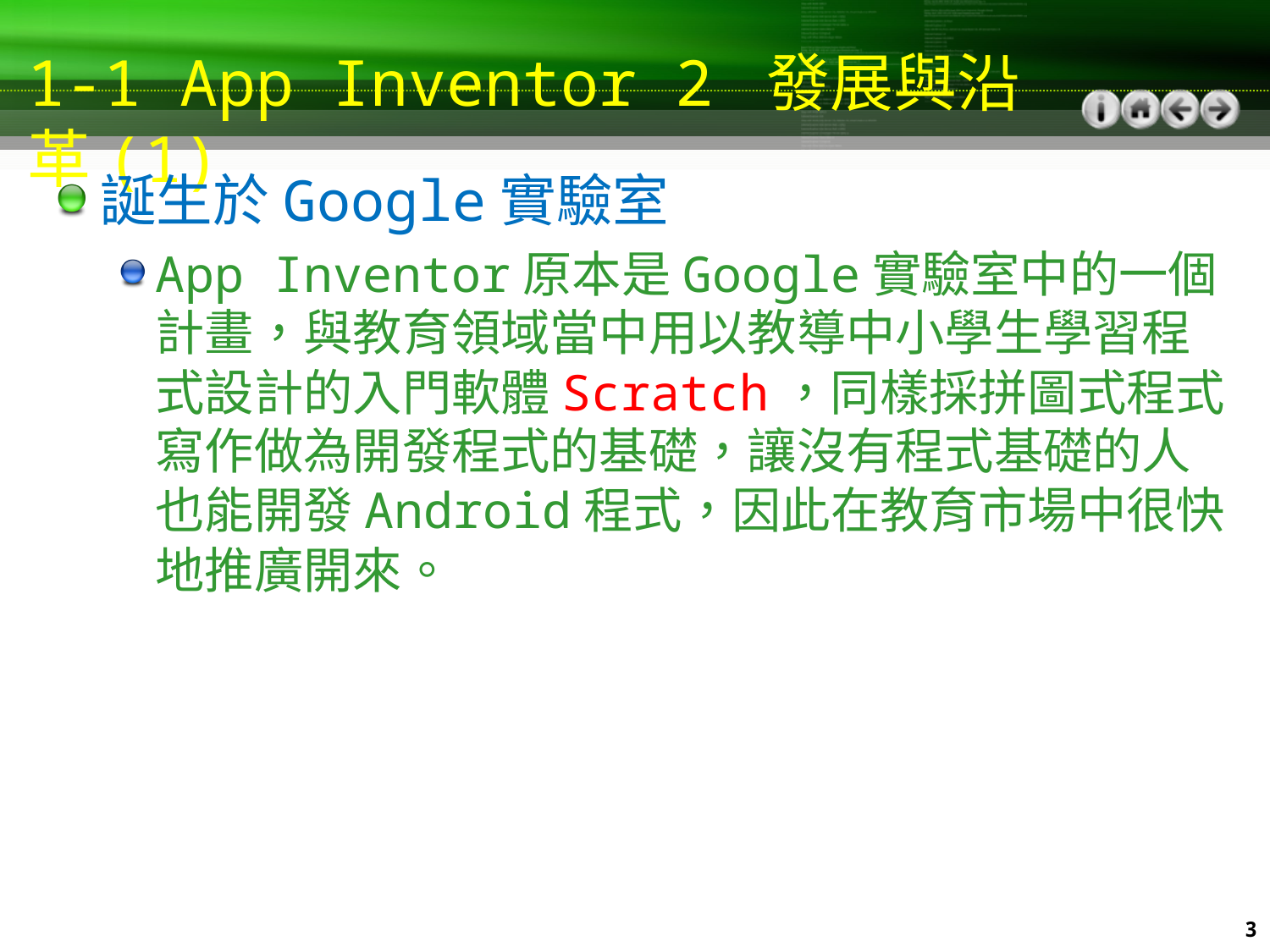

# 1-1 App Inventor 2 發展與沿革(1)
誕生於Google實驗室
App Inventor原本是Google實驗室中的一個計畫，與教育領域當中用以教導中小學生學習程式設計的入門軟體Scratch，同樣採拼圖式程式寫作做為開發程式的基礎，讓沒有程式基礎的人也能開發Android程式，因此在教育市場中很快地推廣開來。